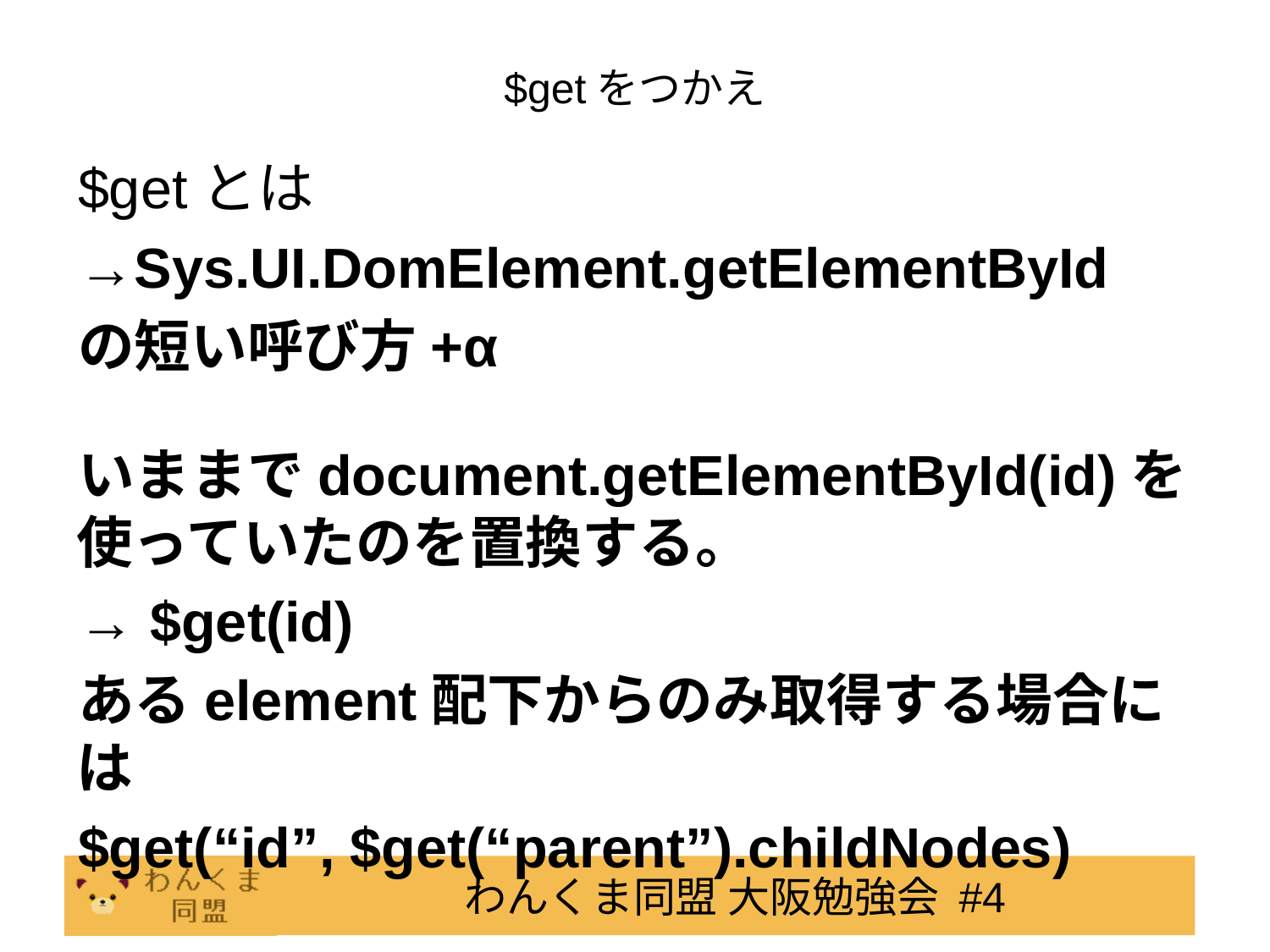

# $getをつかえ
$getとは
→Sys.UI.DomElement.getElementById
の短い呼び方+α

いままでdocument.getElementById(id)を使っていたのを置換する。
→ $get(id)
あるelement配下からのみ取得する場合には
$get(“id”, $get(“parent”).childNodes)